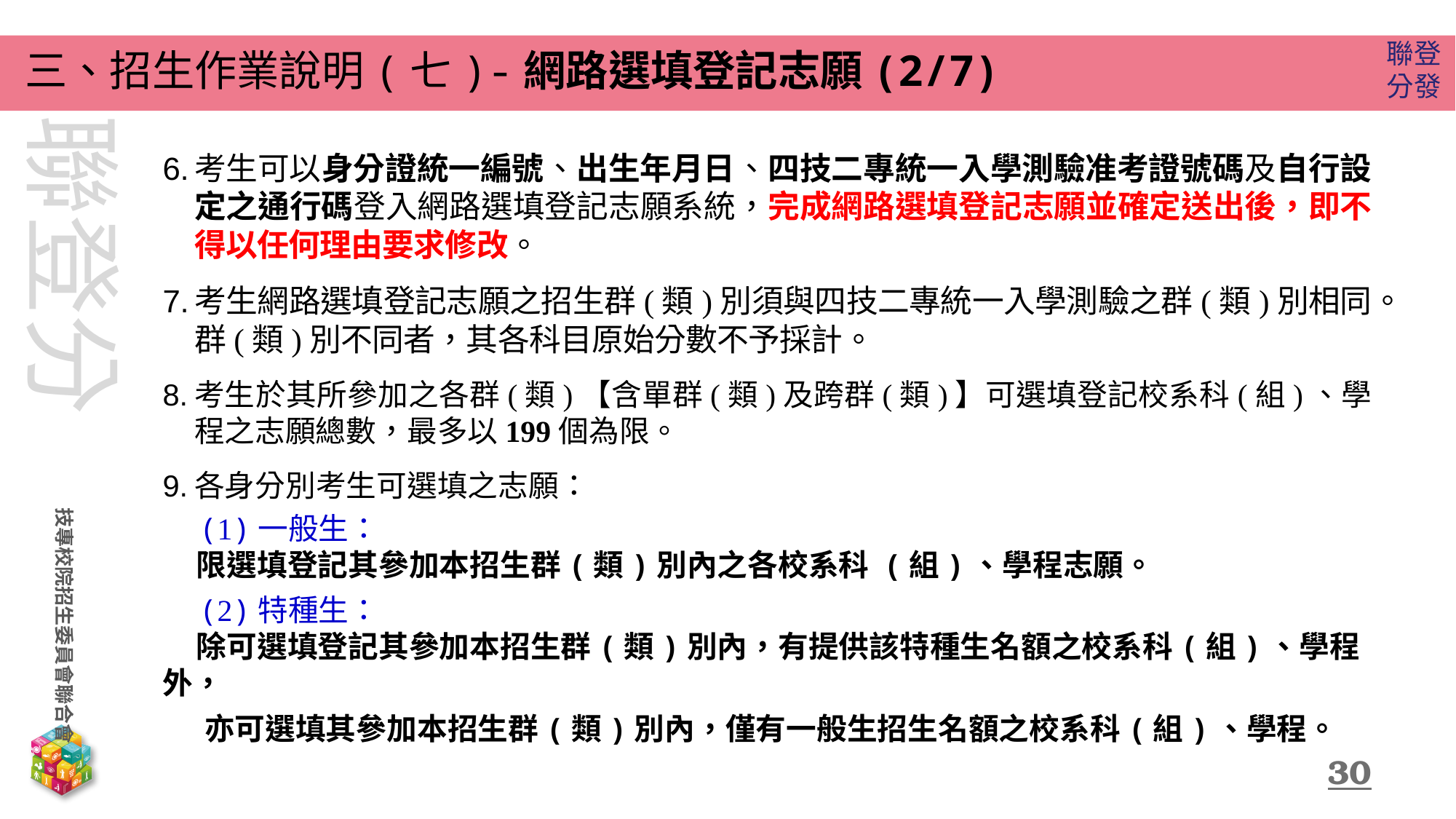

三、招生作業說明(七)-網路選填登記志願(2/7)
考生可以身分證統一編號、出生年月日、四技二專統一入學測驗准考證號碼及自行設定之通行碼登入網路選填登記志願系統，完成網路選填登記志願並確定送出後，即不得以任何理由要求修改。
考生網路選填登記志願之招生群(類)別須與四技二專統一入學測驗之群(類)別相同。群(類)別不同者，其各科目原始分數不予採計。
考生於其所參加之各群(類)【含單群(類)及跨群(類)】可選填登記校系科(組)、學程之志願總數，最多以199個為限。
各身分別考生可選填之志願：
  (1)一般生：
     限選填登記其參加本招生群(類)別內之各校系科 (組)、學程志願。
  (2)特種生：
     除可選填登記其參加本招生群(類)別內，有提供該特種生名額之校系科(組)、學程外，
     亦可選填其參加本招生群(類)別內，僅有一般生招生名額之校系科(組)、學程。

30